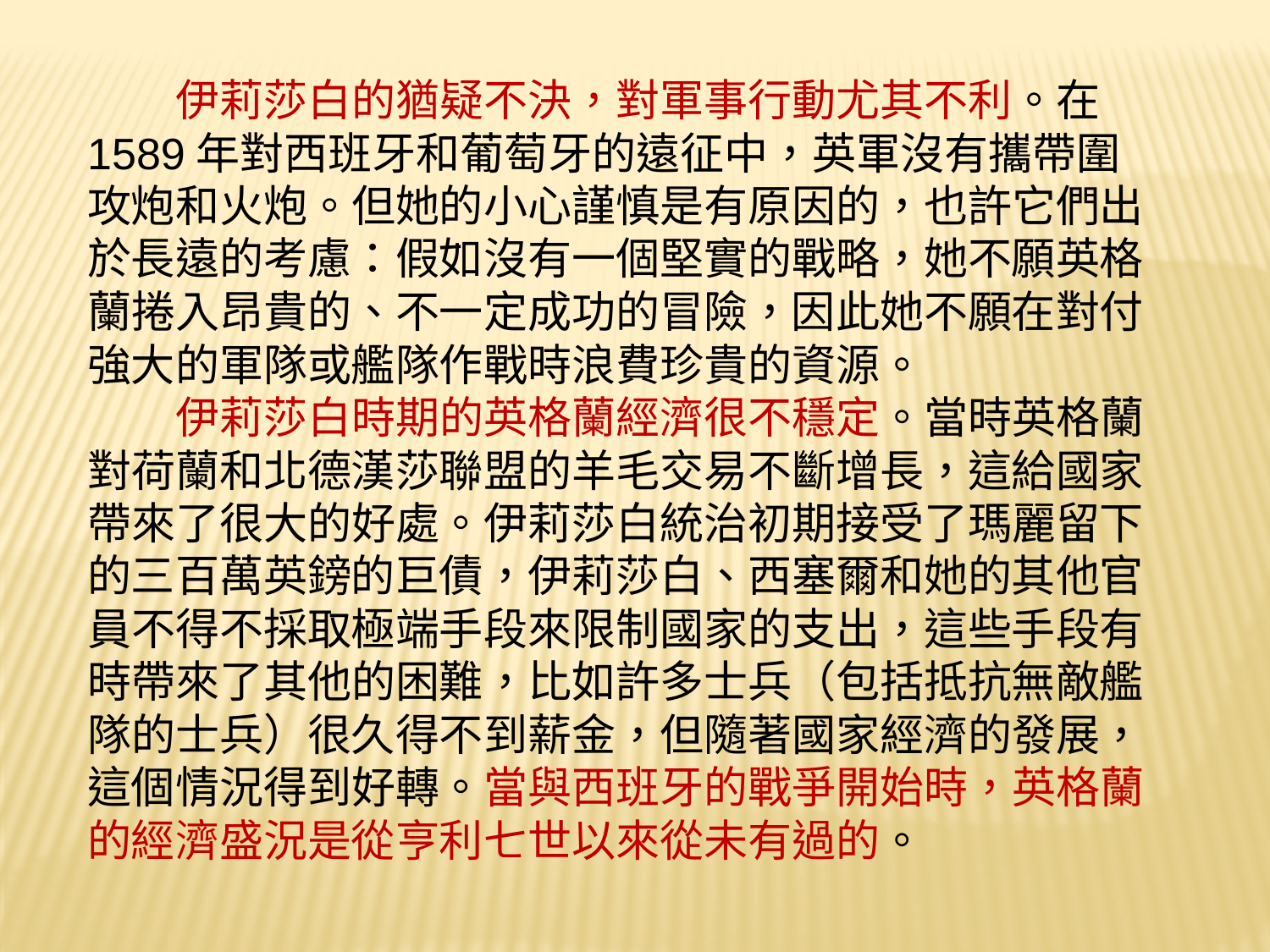

伊莉莎白的猶疑不決，對軍事行動尤其不利。在1589年對西班牙和葡萄牙的遠征中，英軍沒有攜帶圍攻炮和火炮。但她的小心謹慎是有原因的，也許它們出於長遠的考慮：假如沒有一個堅實的戰略，她不願英格蘭捲入昂貴的、不一定成功的冒險，因此她不願在對付強大的軍隊或艦隊作戰時浪費珍貴的資源。
　　伊莉莎白時期的英格蘭經濟很不穩定。當時英格蘭對荷蘭和北德漢莎聯盟的羊毛交易不斷增長，這給國家帶來了很大的好處。伊莉莎白統治初期接受了瑪麗留下的三百萬英鎊的巨債，伊莉莎白、西塞爾和她的其他官員不得不採取極端手段來限制國家的支出，這些手段有時帶來了其他的困難，比如許多士兵（包括抵抗無敵艦隊的士兵）很久得不到薪金，但隨著國家經濟的發展，這個情況得到好轉。當與西班牙的戰爭開始時，英格蘭的經濟盛況是從亨利七世以來從未有過的。